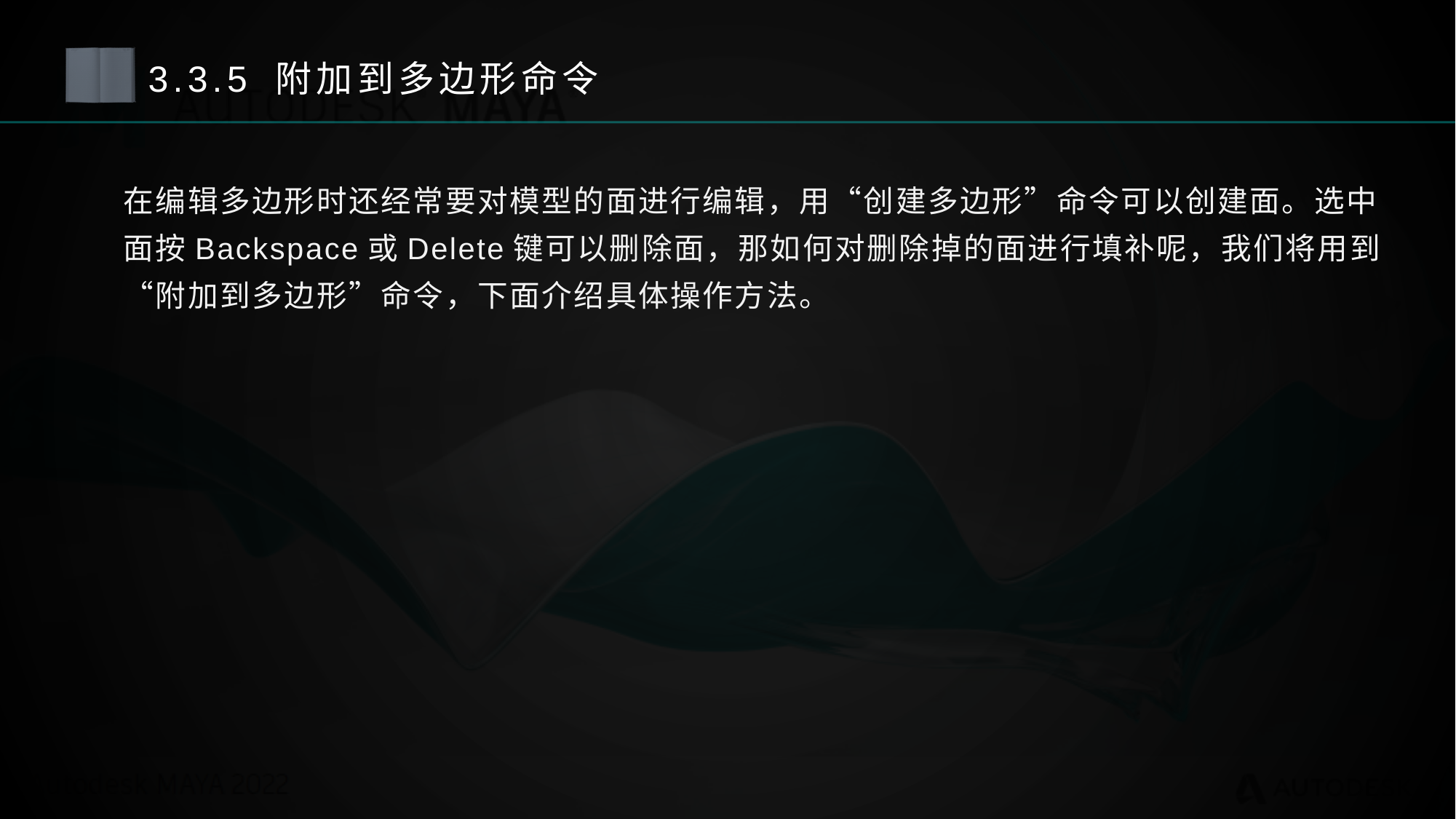

3.3.5 附加到多边形命令
在编辑多边形时还经常要对模型的面进行编辑，用“创建多边形”命令可以创建面。选中面按Backspace或Delete键可以删除面，那如何对删除掉的面进行填补呢，我们将用到“附加到多边形”命令，下面介绍具体操作方法。